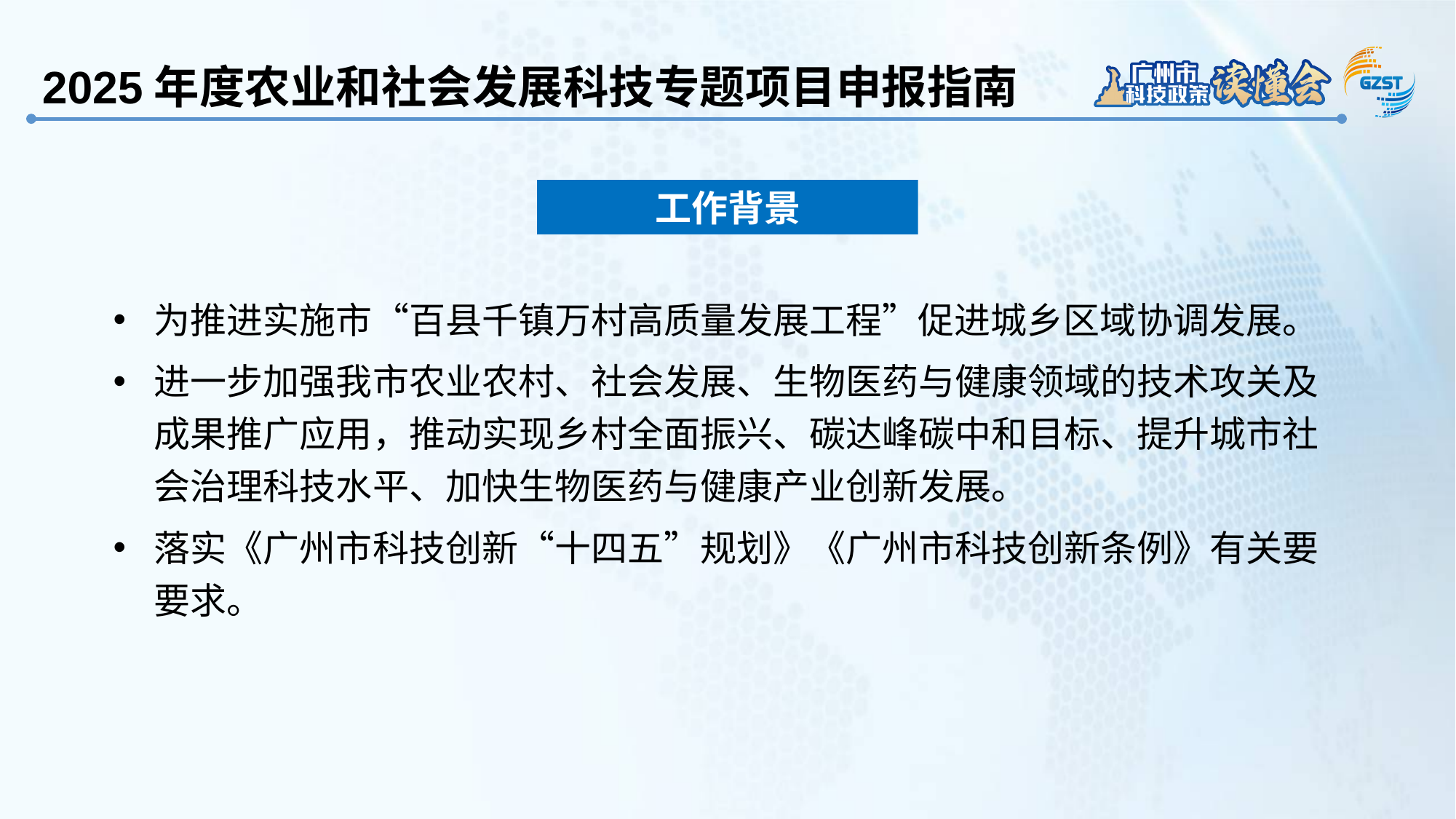

2025年度农业和社会发展科技专题项目申报指南
工作背景

为推进实施市“百县千镇万村高质量发展工程”促进城乡区域协调发展。
进一步加强我市农业农村、社会发展、生物医药与健康领域的技术攻关及成果推广应用，推动实现乡村全面振兴、碳达峰碳中和目标、提升城市社会治理科技水平、加快生物医药与健康产业创新发展。
落实《广州市科技创新“十四五”规划》《广州市科技创新条例》有关要要求。